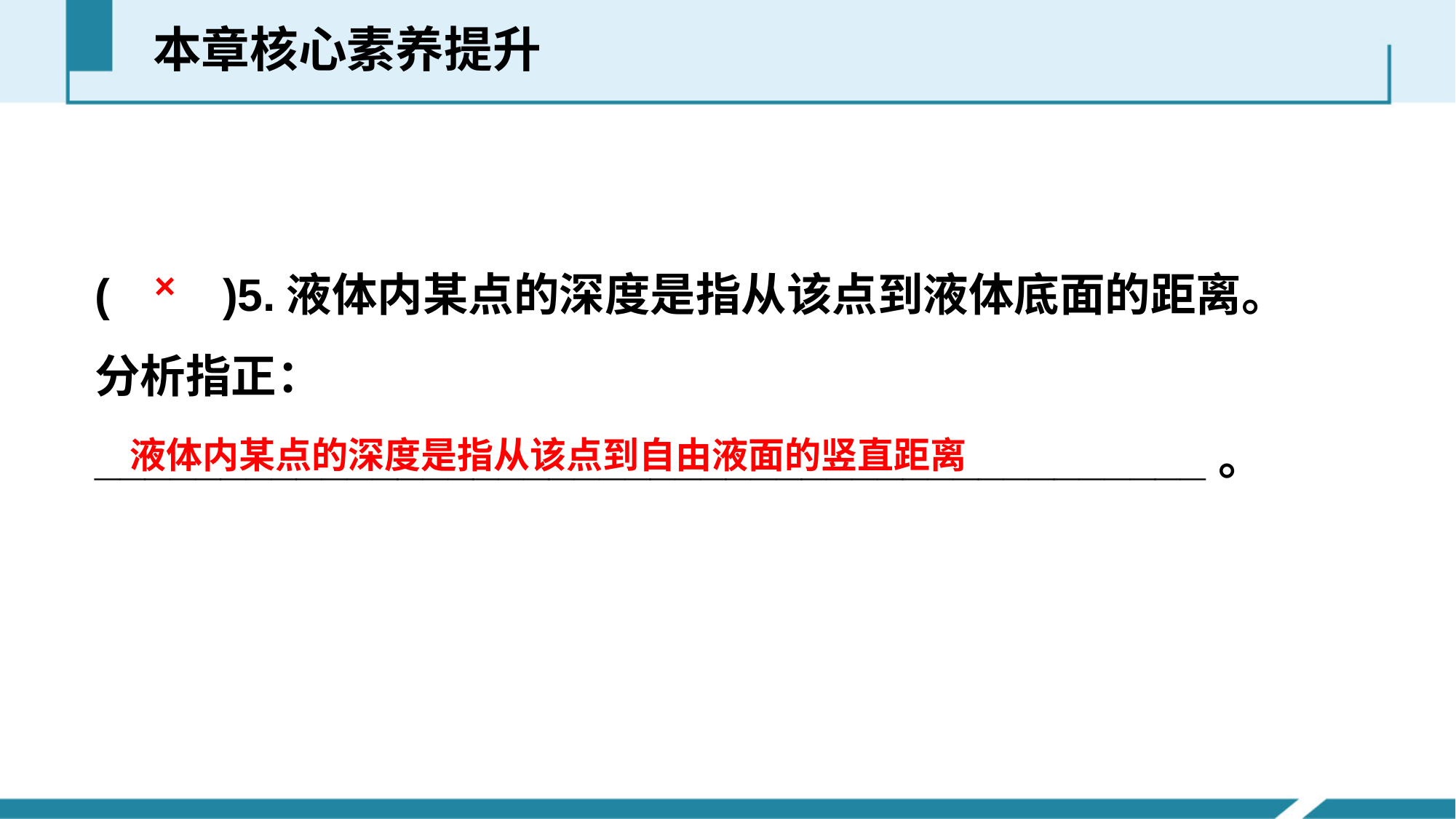

本章核心素养提升
(　　)5.液体内某点的深度是指从该点到液体底面的距离。
分析指正：____________________________________________。
×
液体内某点的深度是指从该点到自由液面的竖直距离